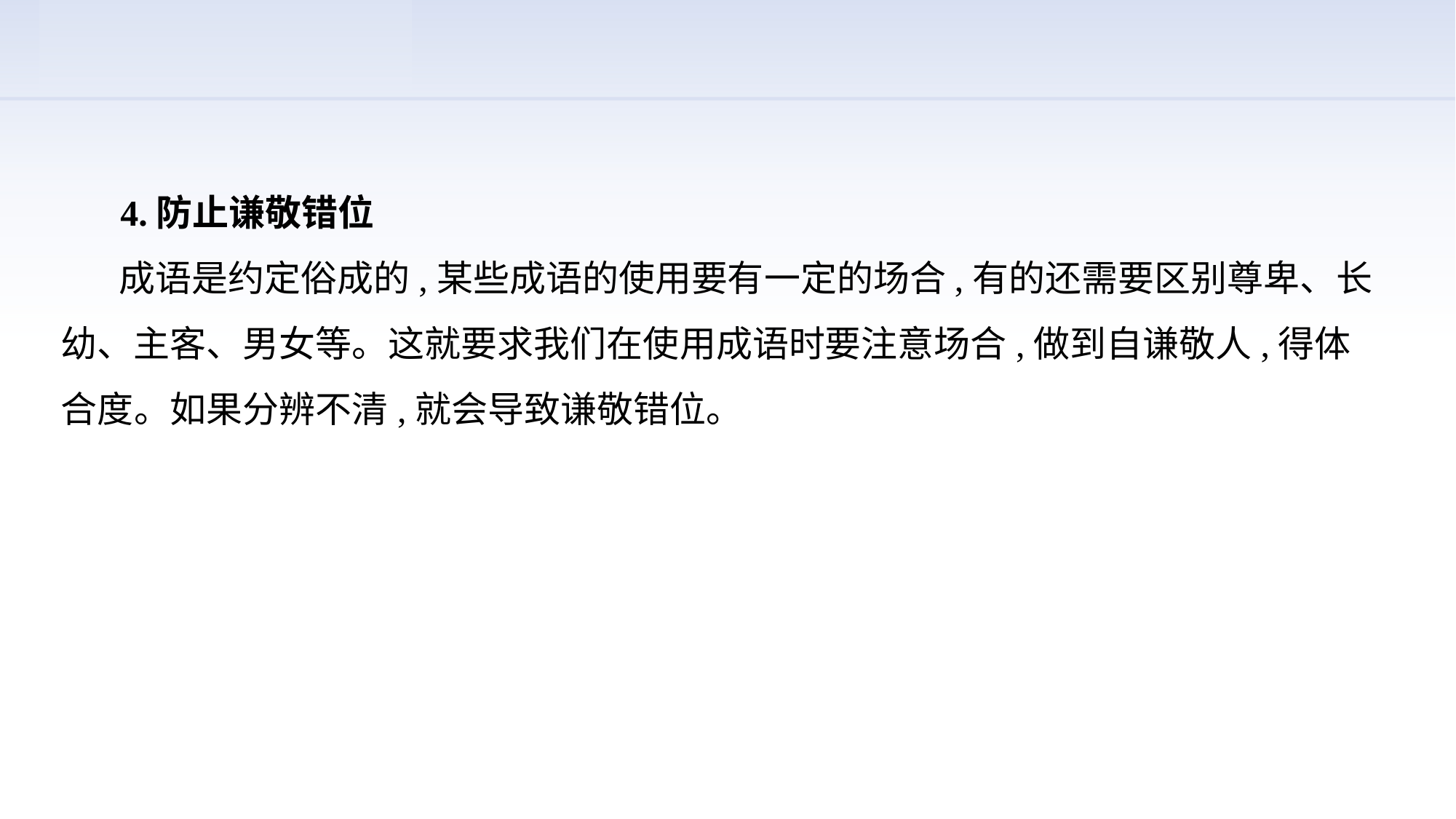

4.防止谦敬错位
      成语是约定俗成的,某些成语的使用要有一定的场合,有的还需要区别尊卑、长幼、主客、男女等。这就要求我们在使用成语时要注意场合,做到自谦敬人,得体合度。如果分辨不清,就会导致谦敬错位。